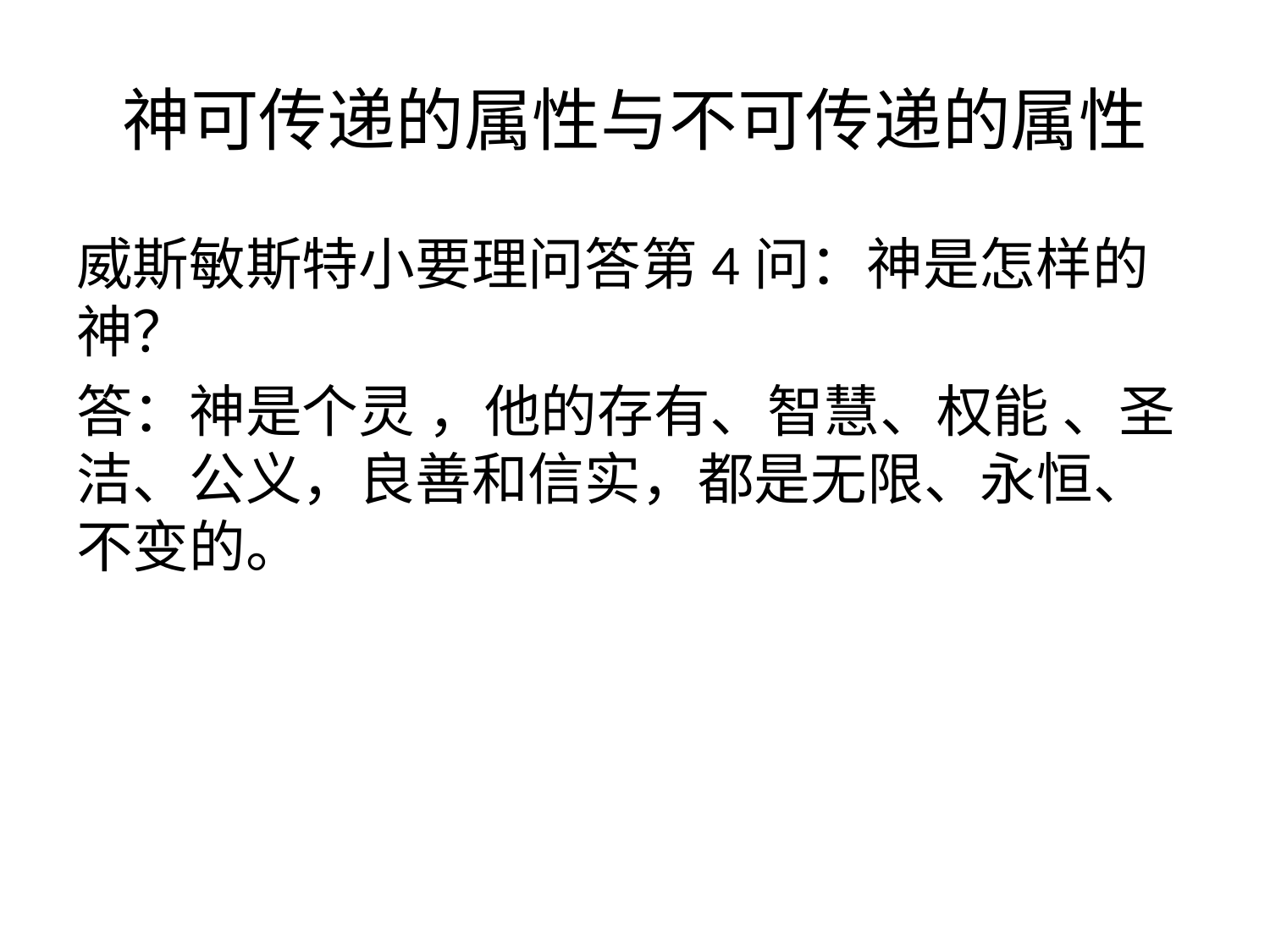

# 神可传递的属性与不可传递的属性
威斯敏斯特小要理问答第4问：神是怎样的神？
答：神是个灵 ，他的存有、智慧、权能 、圣洁、公义，良善和信实，都是无限、永恒、不变的。